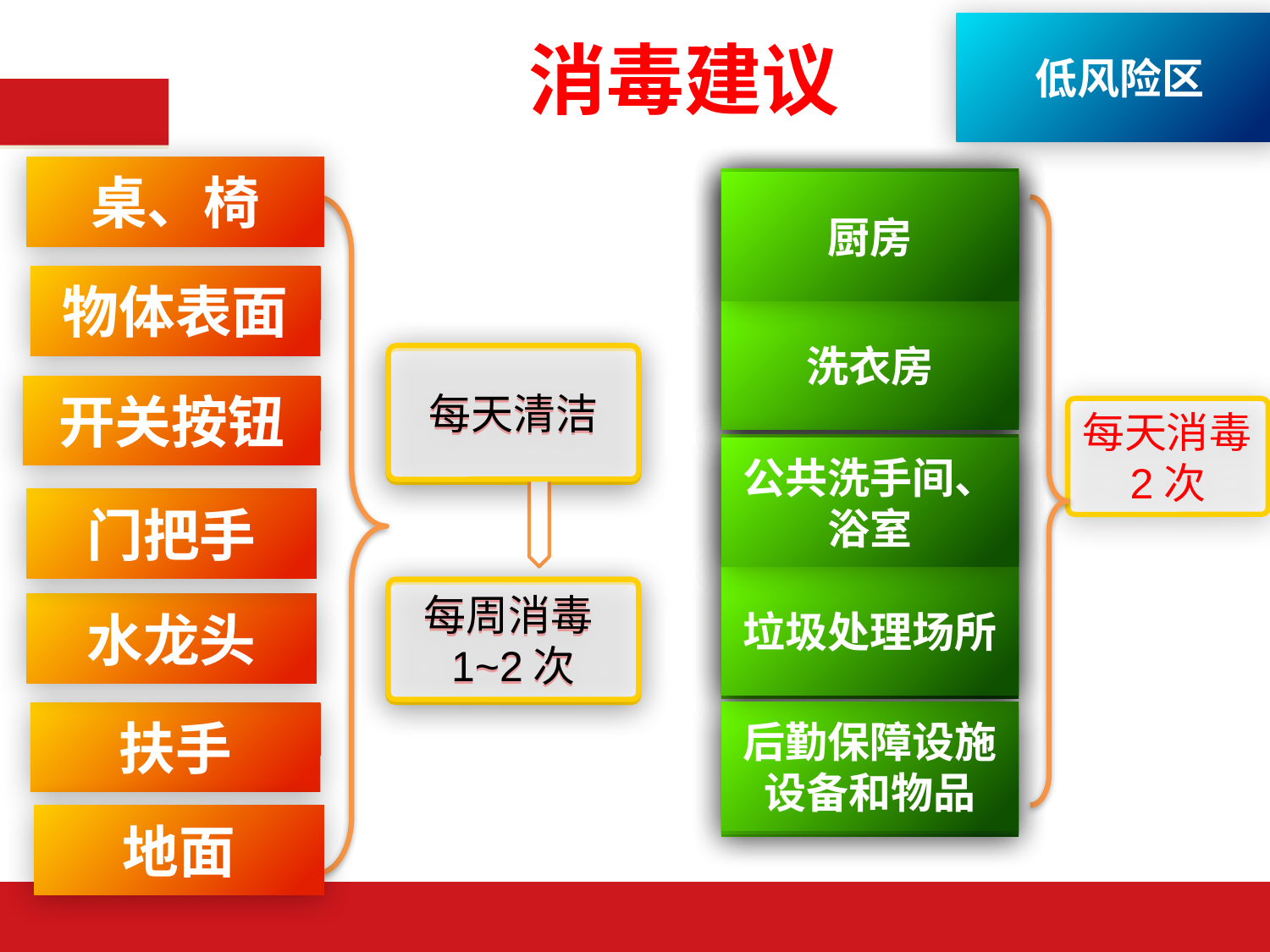

# 消毒建议
低风险区
桌、椅
厨房
厨房
厨房
厨房
厨房
厨房

物体表面
洗衣房
洗衣房
洗衣房
洗衣房
洗衣房
每天清洁
每天清洁
开关按钮
每天消毒2次
公共洗手间、浴室
公共洗手间、浴室
公共洗手间、浴室
公共洗手间、浴室
公共洗手间、浴室
门把手

垃圾处理场所
垃圾处理场所
垃圾处理场所
垃圾处理场所
每周消毒1~2次
每周消毒1~2次
水龙头
后勤保障设施设备和物品
扶手
后勤保障设施设备和物品
后勤保障设施设备和物品
地面